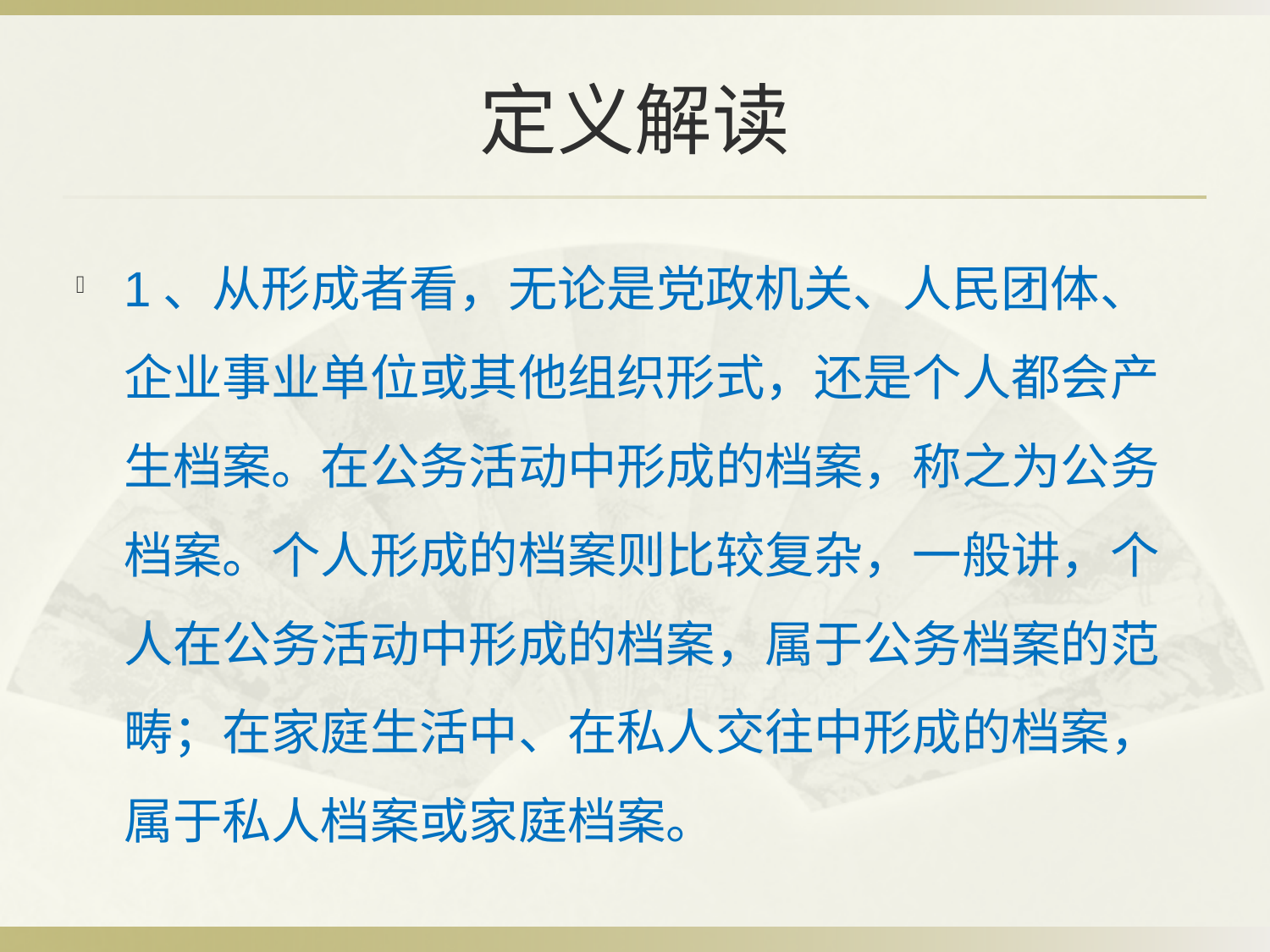

# 定义解读
1、从形成者看，无论是党政机关、人民团体、企业事业单位或其他组织形式，还是个人都会产生档案。在公务活动中形成的档案，称之为公务档案。个人形成的档案则比较复杂，一般讲，个人在公务活动中形成的档案，属于公务档案的范畴；在家庭生活中、在私人交往中形成的档案，属于私人档案或家庭档案。